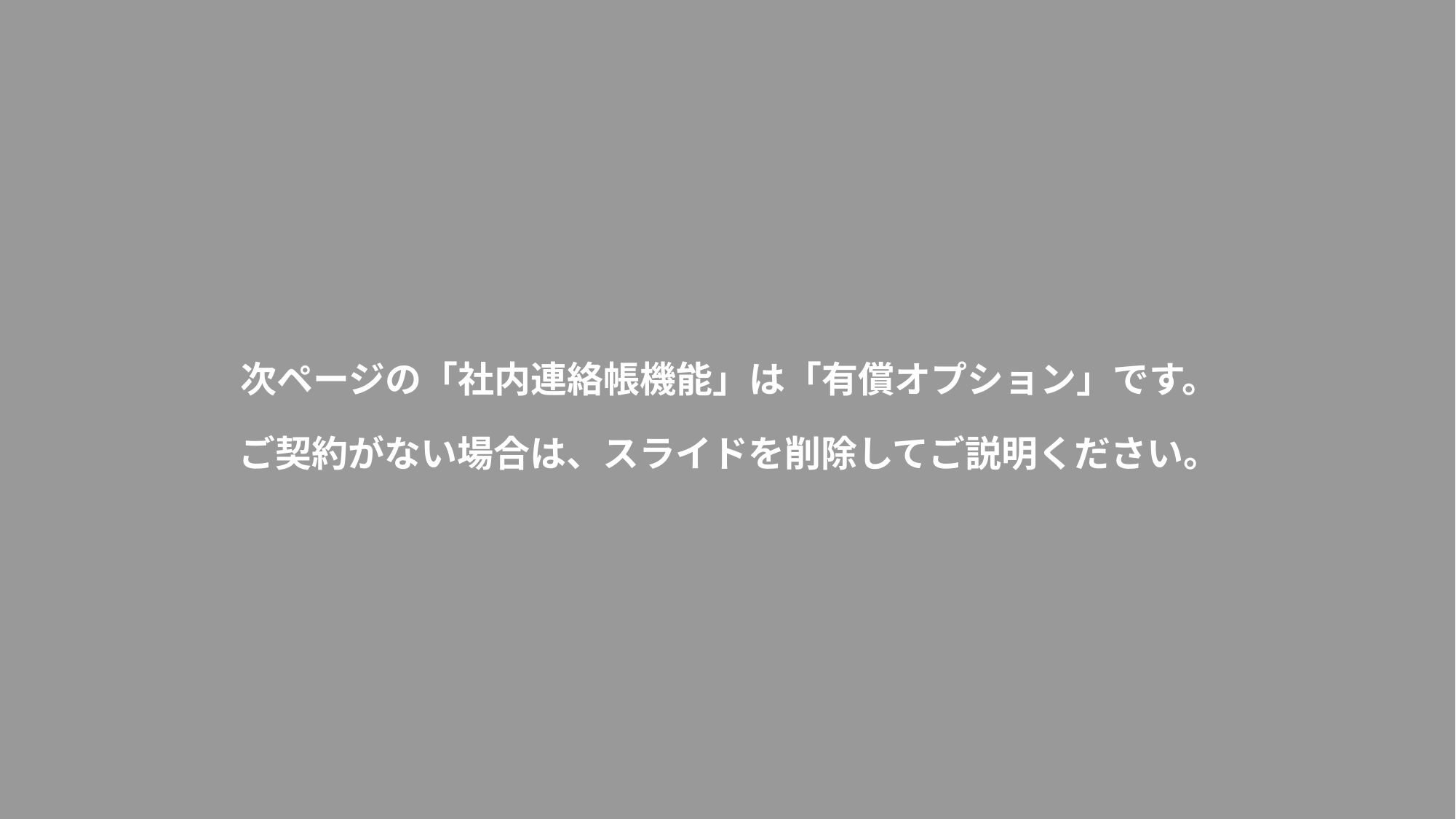

次ページの「社内連絡帳機能」は「有償オプション」です。
ご契約がない場合は、スライドを削除してご説明ください。